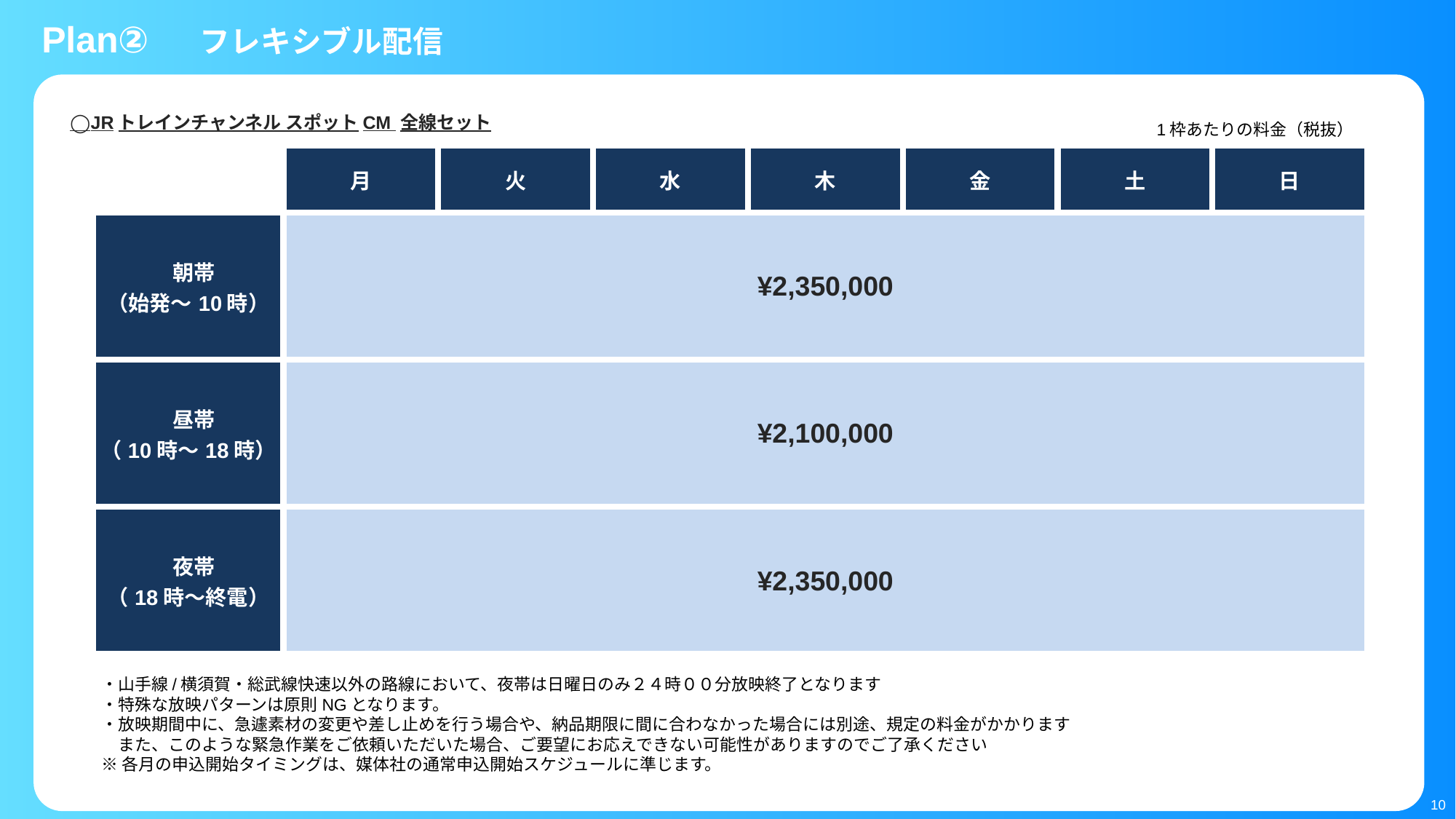

Plan②　フレキシブル配信
◯JRトレインチャンネル スポットCM 全線セット
1枠あたりの料金（税抜）
|  | 月 | 火 | 水 | 木 | 金 | 土 | 日 |
| --- | --- | --- | --- | --- | --- | --- | --- |
| 朝帯 （始発～10時） | ¥2,350,000 | ¥150,000 | ¥150,000 | ¥150,000 | ¥150,000 | ¥100,000 | ¥100,000 |
| 昼帯 （10時～18時） | ¥2,100,000 | ¥150,000 | ¥150,000 | ¥150,000 | ¥150,000 | ¥200,000 | ¥200,000 |
| 夜帯 （18時～終電） | ¥2,350,000 | ¥150,000 | ¥150,000 | ¥150,000 | ¥150,000 | ¥150,000 | ¥150,000 |
・山手線/横須賀・総武線快速以外の路線において、夜帯は日曜日のみ２４時００分放映終了となります
・特殊な放映パターンは原則NGとなります。
・放映期間中に、急遽素材の変更や差し止めを行う場合や、納品期限に間に合わなかった場合には別途、規定の料金がかかります
　また、このような緊急作業をご依頼いただいた場合、ご要望にお応えできない可能性がありますのでご了承ください
※各月の申込開始タイミングは、媒体社の通常申込開始スケジュールに準じます。